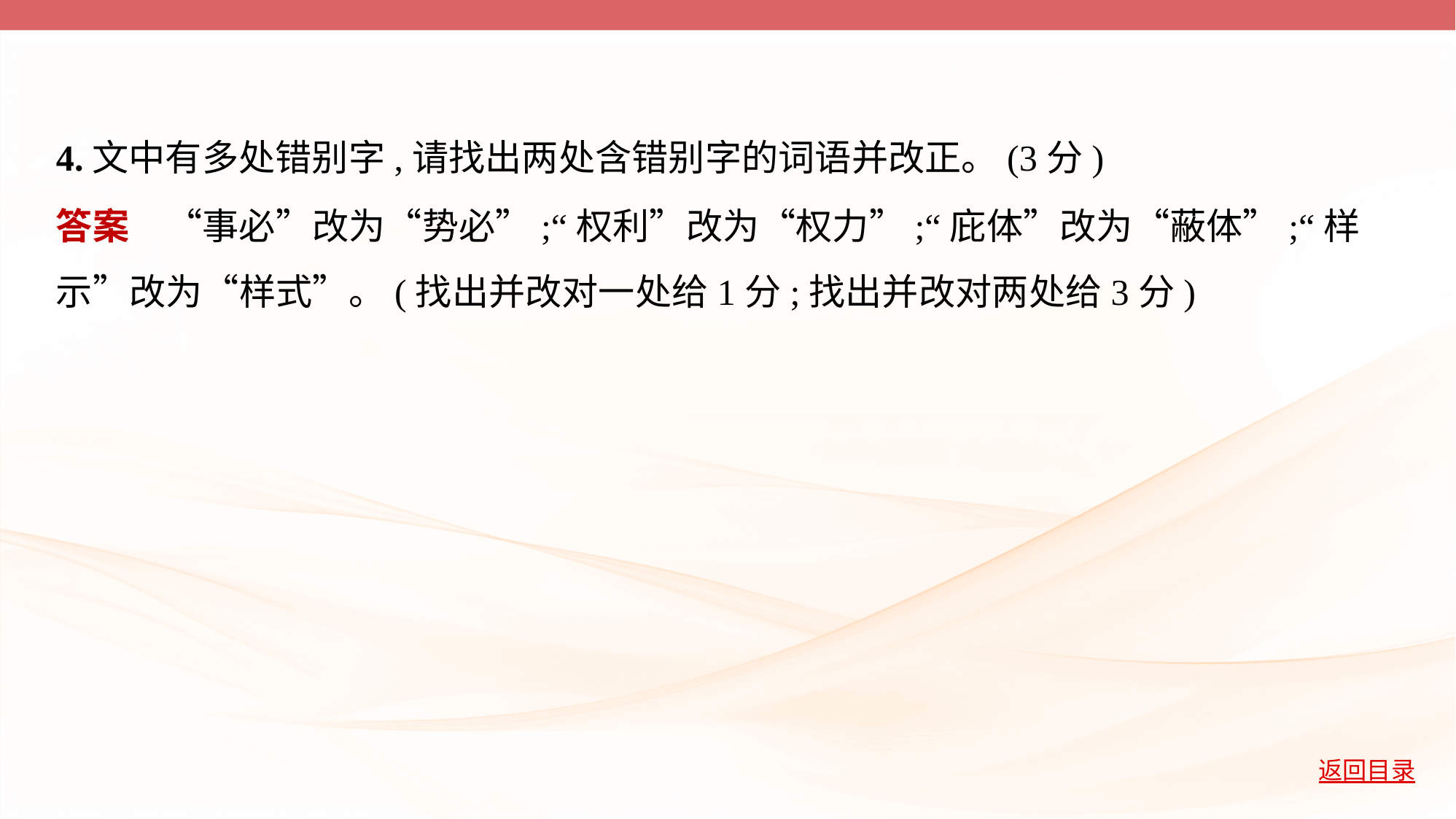

4.文中有多处错别字,请找出两处含错别字的词语并改正。(3分)
答案　“事必”改为“势必”;“权利”改为“权力”;“庇体”改为“蔽体”;“样
示”改为“样式”。(找出并改对一处给1分;找出并改对两处给3分)